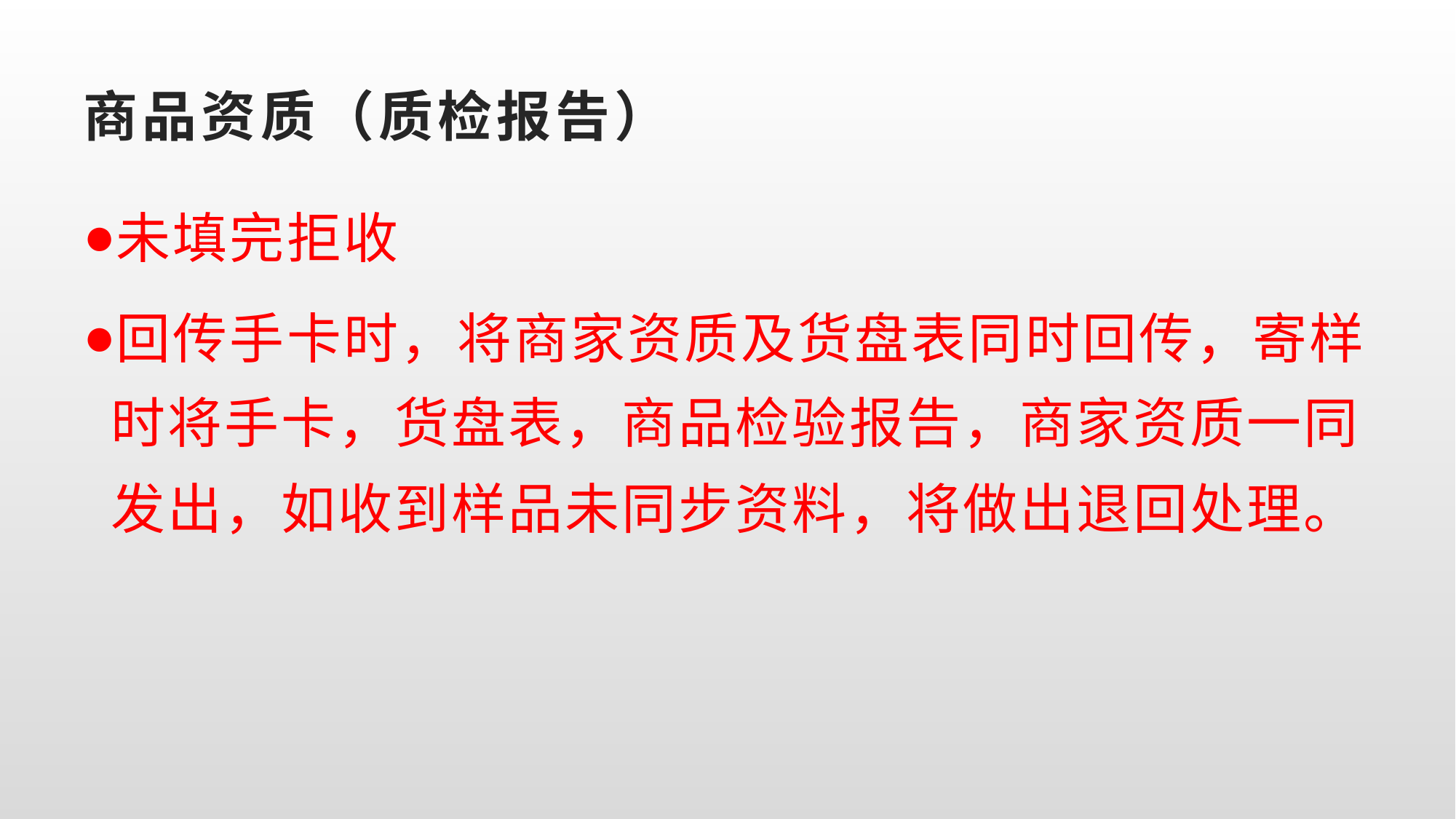

# 商品资质（质检报告）
未填完拒收
回传手卡时，将商家资质及货盘表同时回传，寄样时将手卡，货盘表，商品检验报告，商家资质一同发出，如收到样品未同步资料，将做出退回处理。